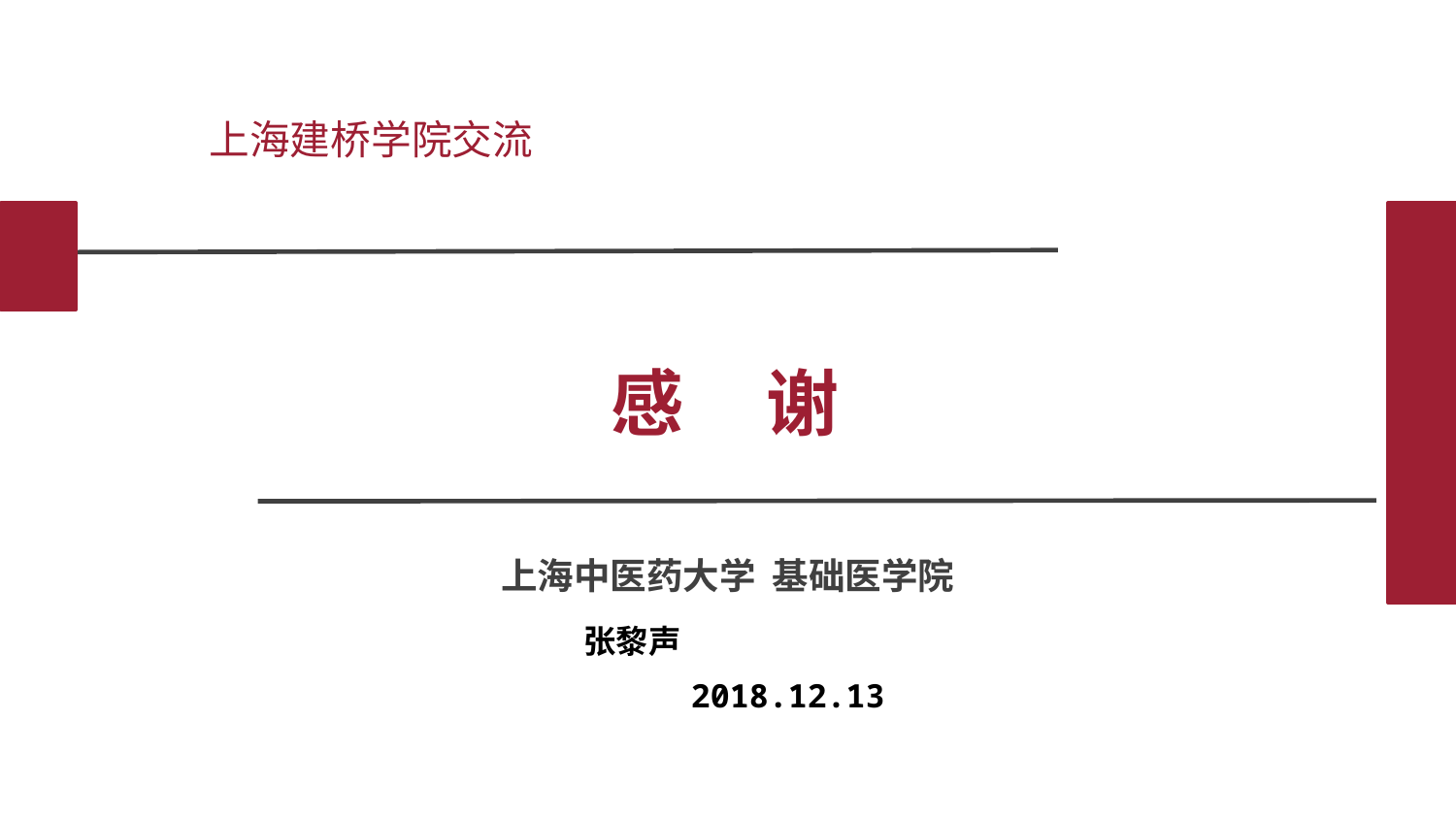

上海建桥学院交流

感     谢
   上海中医药大学  基础医学院
              张黎声
           2018.12.13